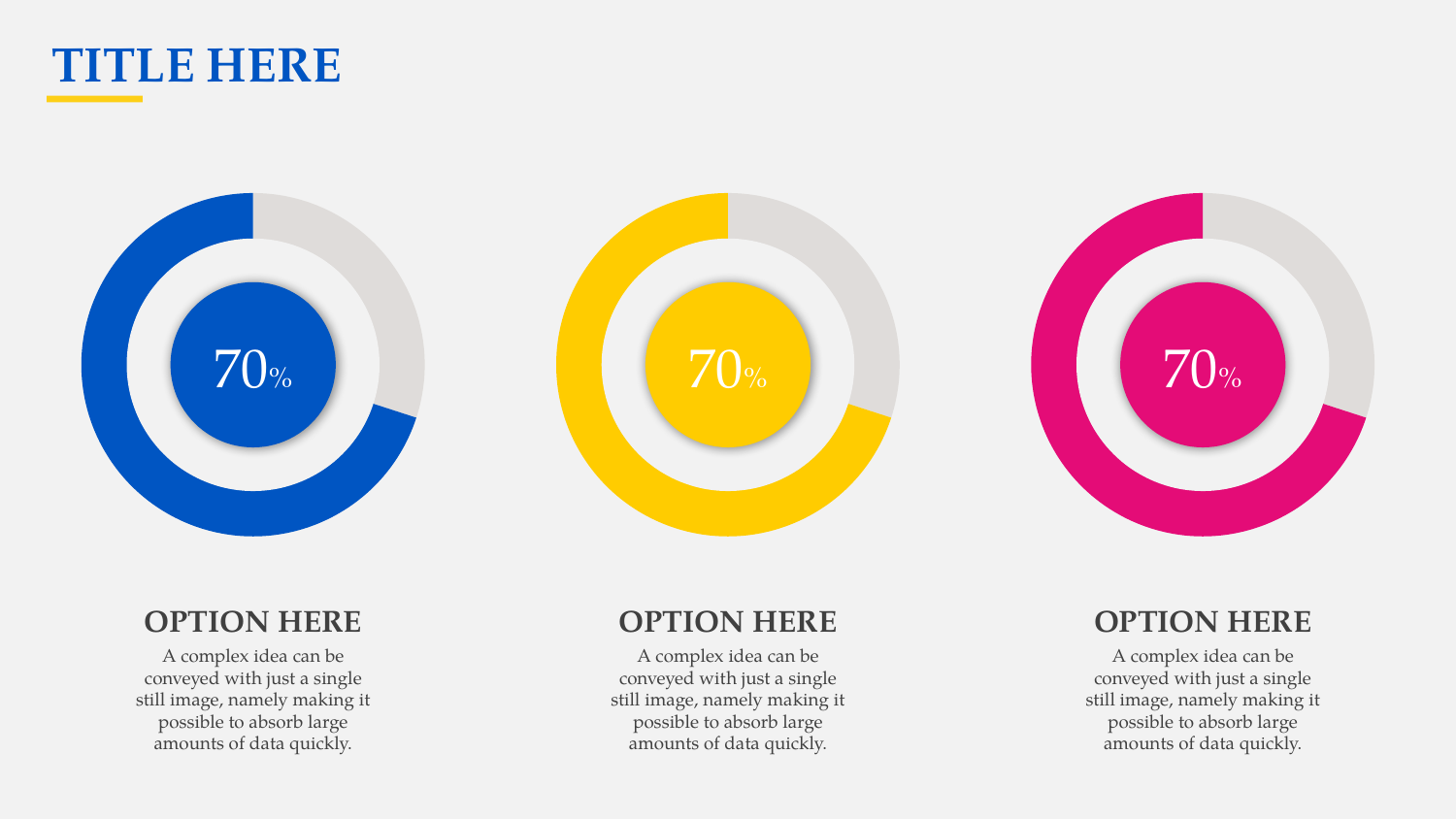

TITLE HERE

### Chart

| Category | 销售额 |
|---|---|
| 1 | 0.3 |
| 2 | 0.7 |

70%

### Chart

| Category | 销售额 |
|---|---|
| 1 | 0.3 |
| 2 | 0.7 |

70%

### Chart

| Category | 销售额 |
|---|---|
| 1 | 0.3 |
| 2 | 0.7 |

70%
OPTION HERE
A complex idea can be conveyed with just a single still image, namely making it possible to absorb large amounts of data quickly.
OPTION HERE
A complex idea can be conveyed with just a single still image, namely making it possible to absorb large amounts of data quickly.
OPTION HERE
A complex idea can be conveyed with just a single still image, namely making it possible to absorb large amounts of data quickly.